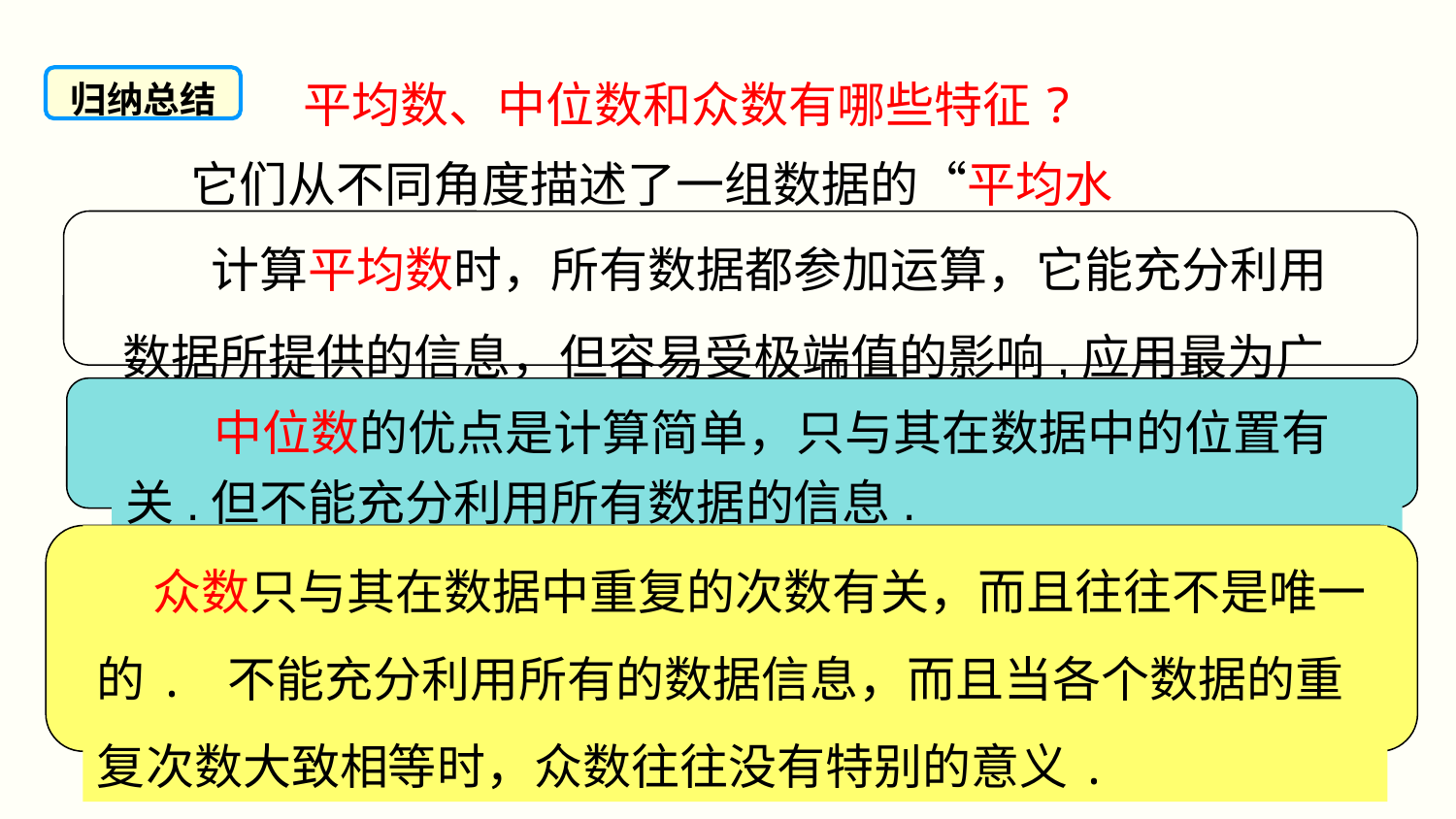

平均数、中位数和众数有哪些特征?
归纳总结
它们从不同角度描述了一组数据的“平均水平”.
       计算平均数时，所有数据都参加运算，它能充分利用数据所提供的信息，但容易受极端值的影响,应用最为广泛.

       中位数的优点是计算简单，只与其在数据中的位置有关.但不能充分利用所有数据的信息.

    众数只与其在数据中重复的次数有关，而且往往不是唯一的. 不能充分利用所有的数据信息，而且当各个数据的重复次数大致相等时，众数往往没有特别的意义.